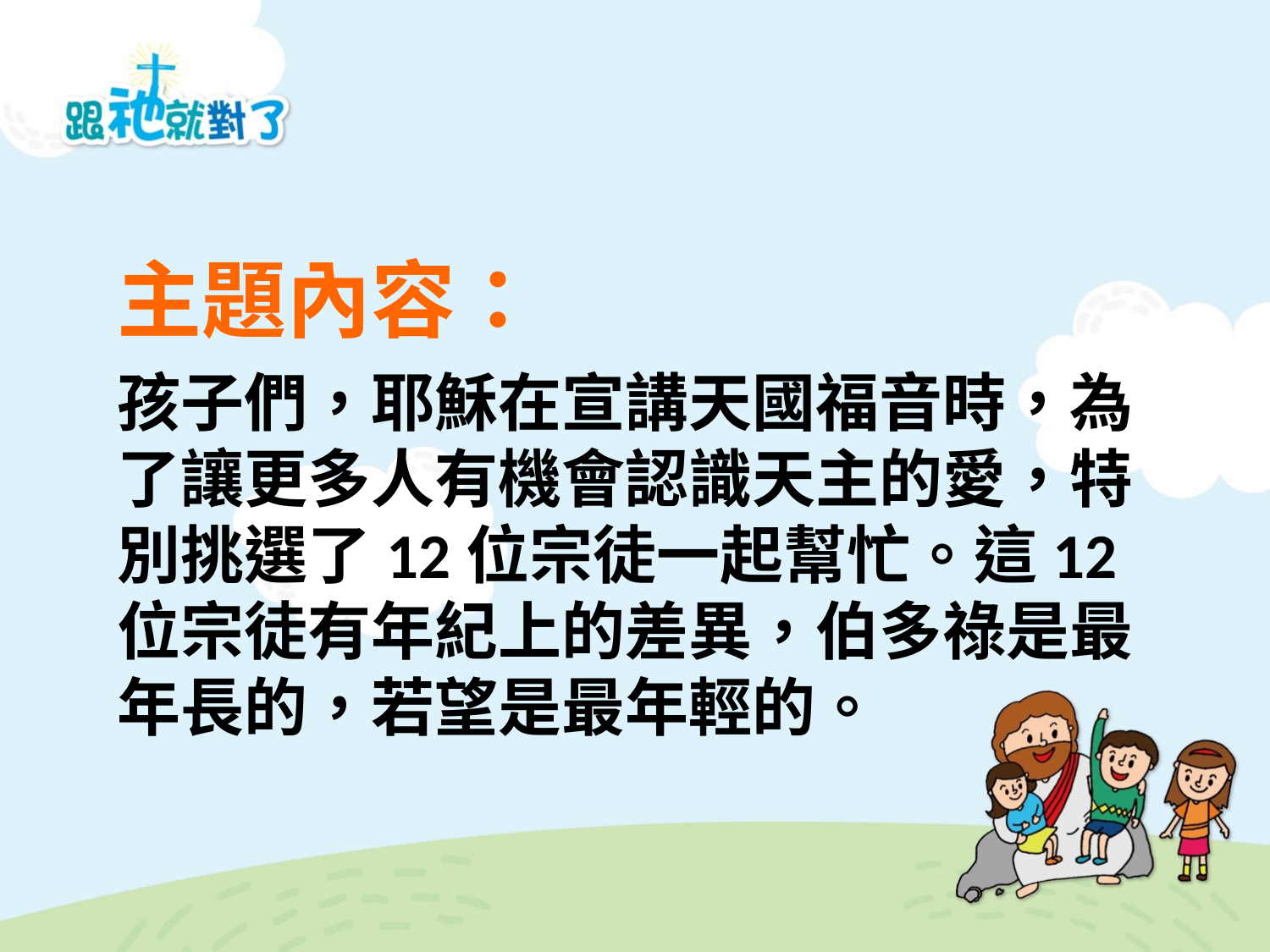

主題內容：
孩子們，耶穌在宣講天國福音時，為了讓更多人有機會認識天主的愛，特別挑選了12位宗徒一起幫忙。這12位宗徒有年紀上的差異，伯多祿是最年長的，若望是最年輕的。